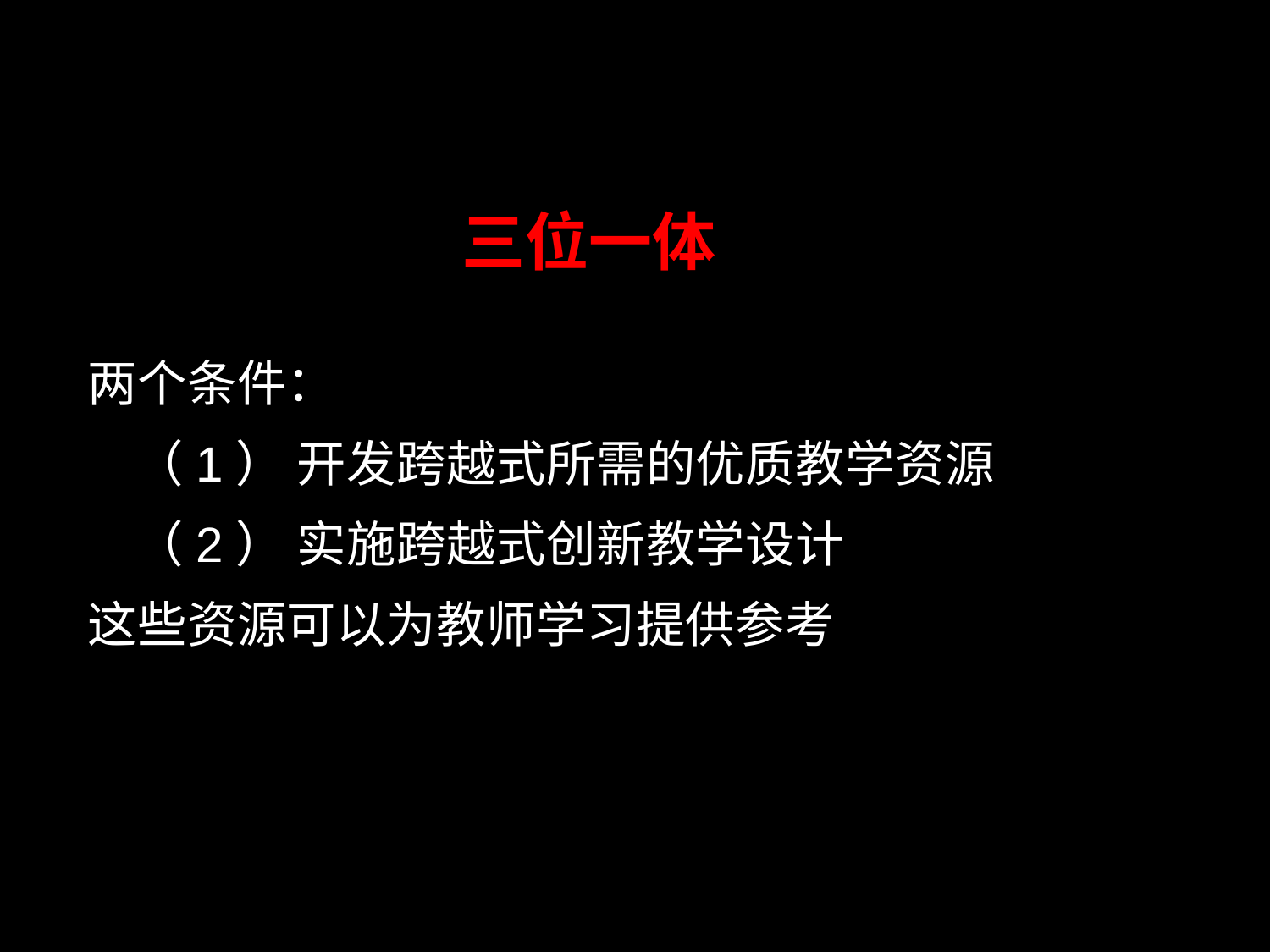

# 三位一体
两个条件：
   （1） 开发跨越式所需的优质教学资源
   （2） 实施跨越式创新教学设计
这些资源可以为教师学习提供参考